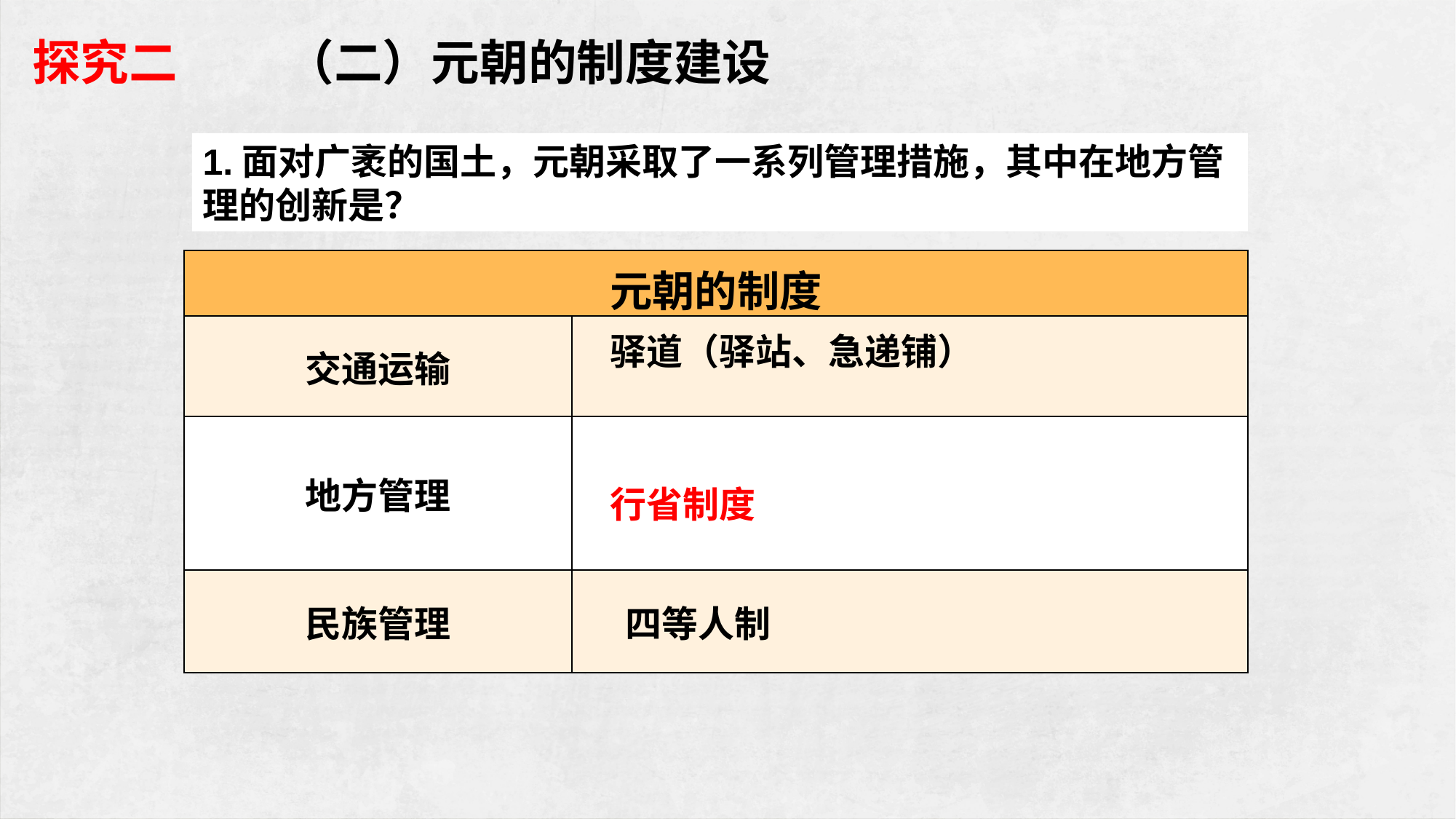

探究二
（二）元朝的制度建设
1.面对广袤的国土，元朝采取了一系列管理措施，其中在地方管理的创新是？
| 元朝的制度 |  |
| --- | --- |
| 交通运输 |  |
| 地方管理 |  |
| 民族管理 |  |
驿道（驿站、急递铺）

行省制度
四等人制